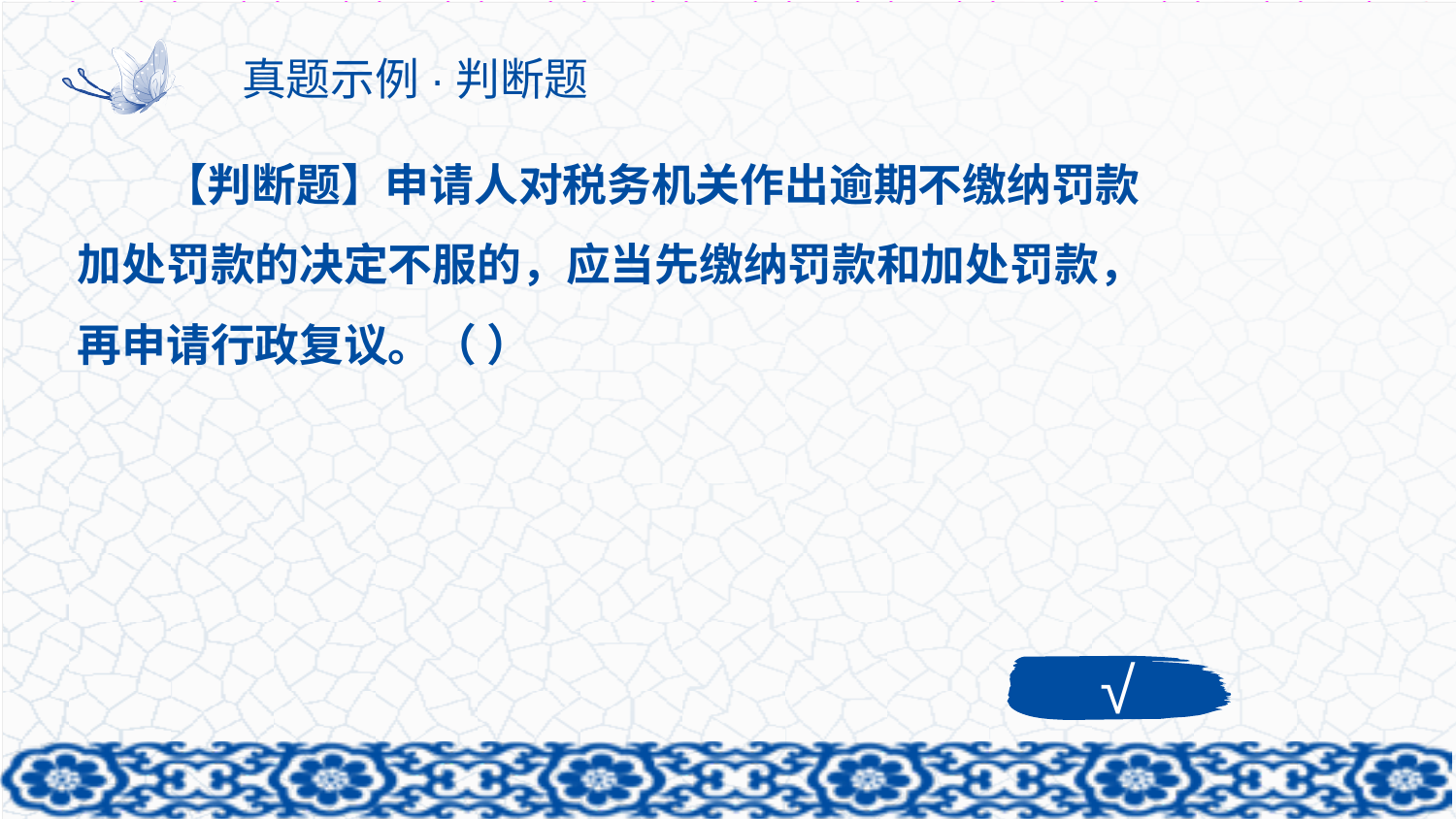

# 真题示例·判断题
【判断题】申请人对税务机关作出逾期不缴纳罚款加处罚款的决定不服的，应当先缴纳罚款和加处罚款，再申请行政复议。（ ）

√